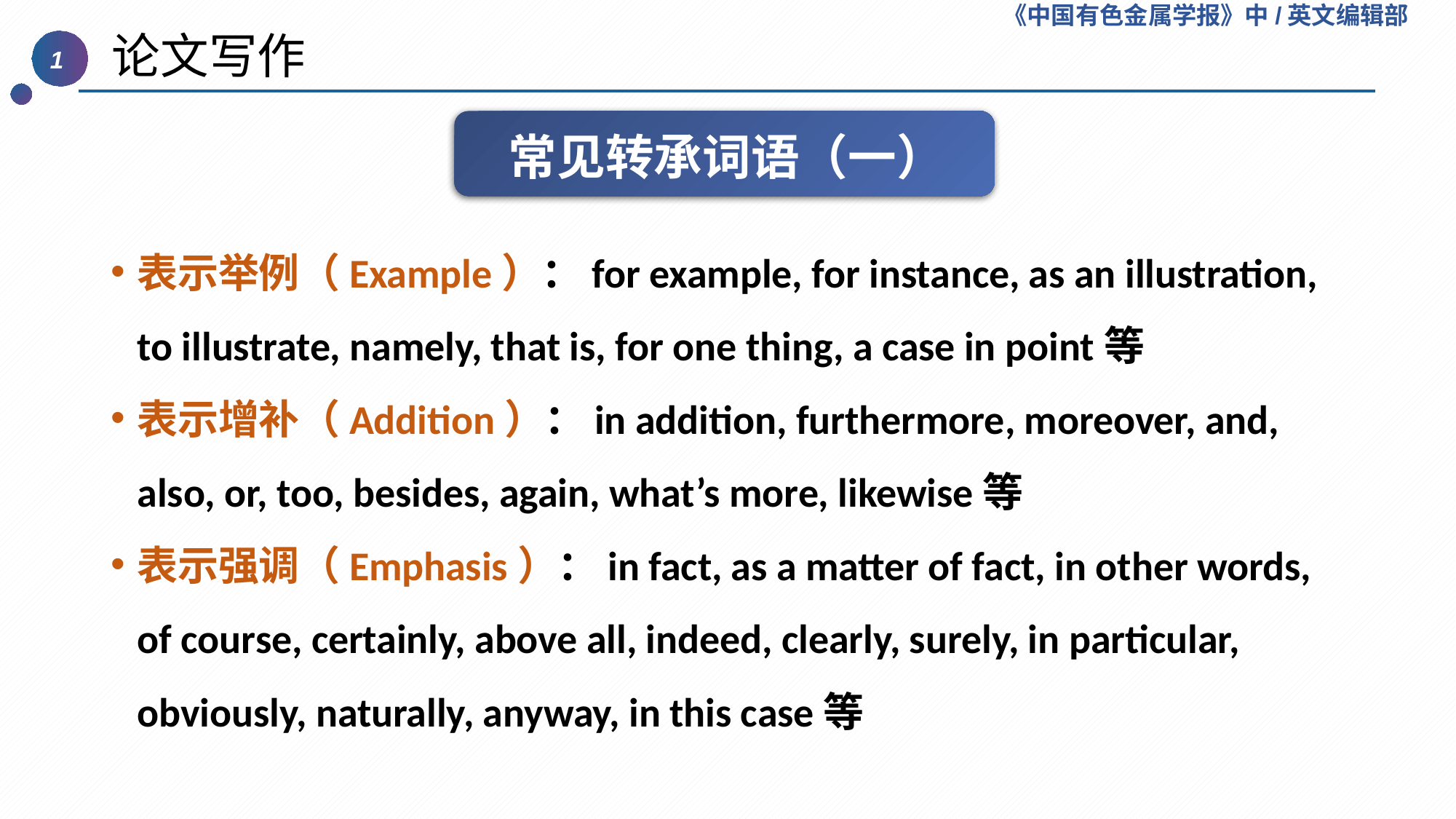

《中国有色金属学报》中/英文编辑部
      论文写作

1

常见转承词语（一）
表示举例（Example）：for example, for instance, as an illustration, to illustrate, namely, that is, for one thing, a case in point等
表示增补（Addition）：in addition, furthermore, moreover, and, also, or, too, besides, again, what’s more, likewise等
表示强调（Emphasis）：in fact, as a matter of fact, in other words, of course, certainly, above all, indeed, clearly, surely, in particular, obviously, naturally, anyway, in this case等